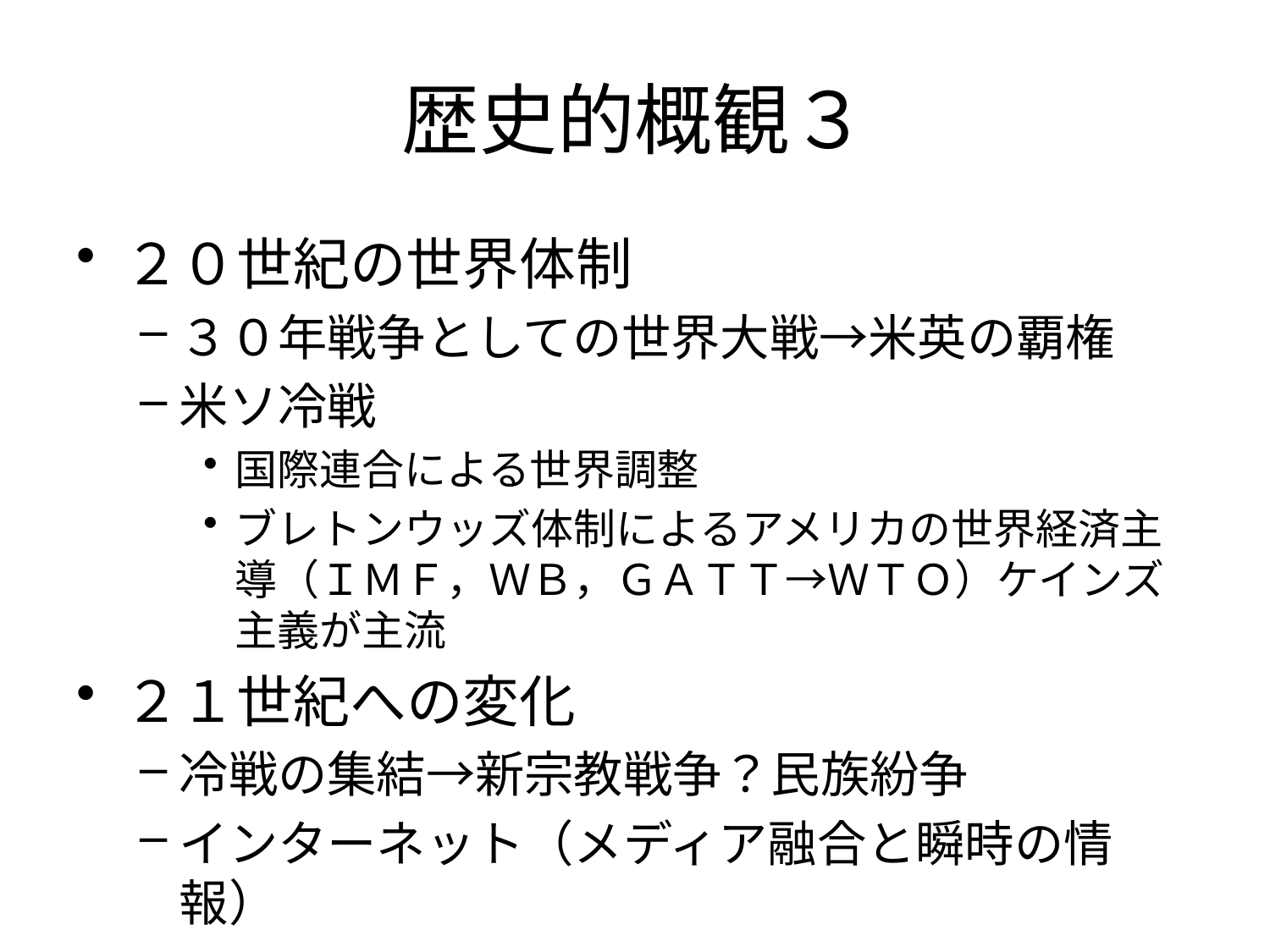

# 歴史的概観３
２０世紀の世界体制
３０年戦争としての世界大戦→米英の覇権
米ソ冷戦
国際連合による世界調整
ブレトンウッズ体制によるアメリカの世界経済主導（ＩＭＦ，ＷＢ，ＧＡＴＴ→ＷＴＯ）ケインズ主義が主流
２１世紀への変化
冷戦の集結→新宗教戦争？民族紛争
インターネット（メディア融合と瞬時の情報）